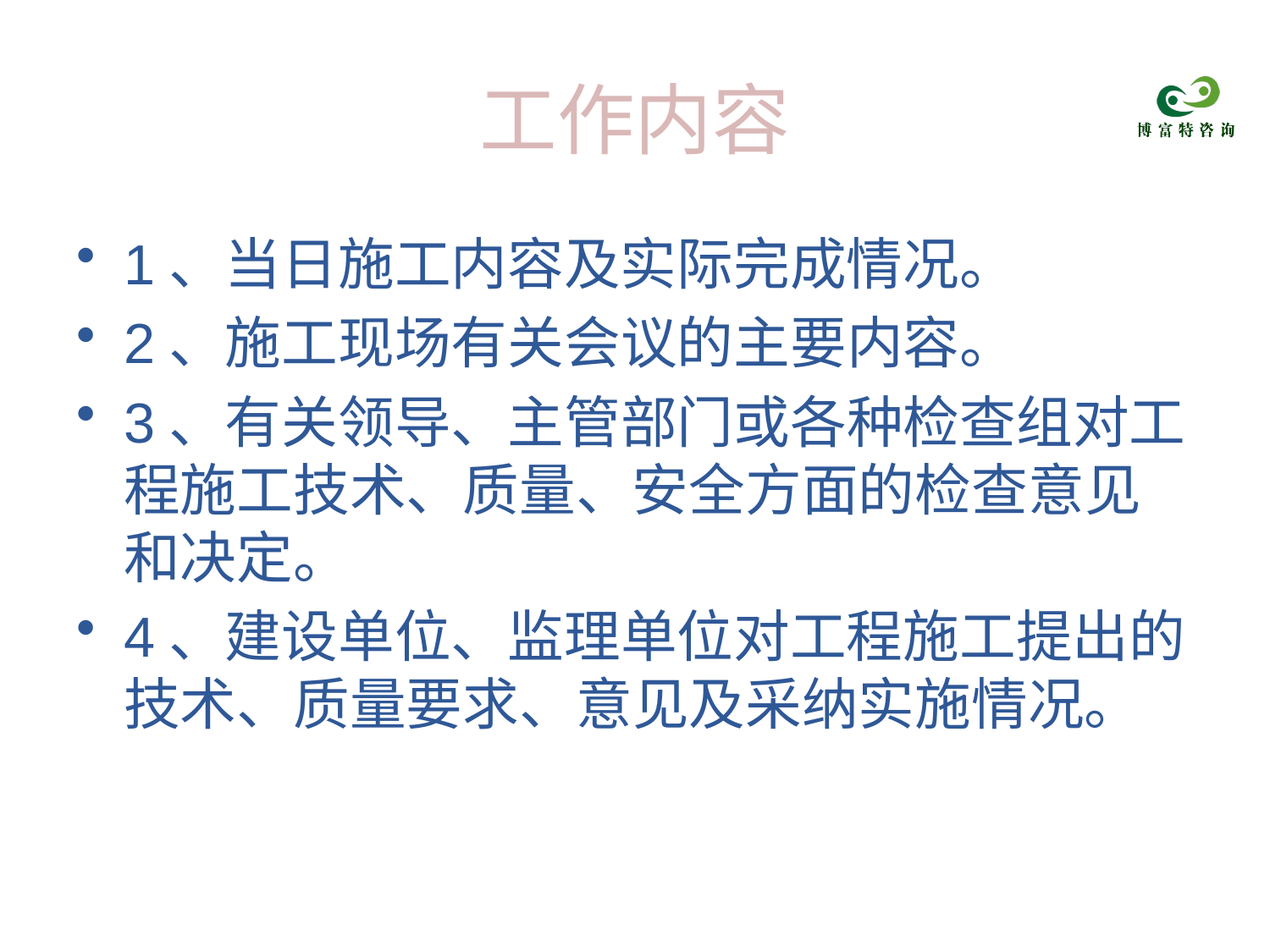

# 工作内容
1、当日施工内容及实际完成情况。
2、施工现场有关会议的主要内容。
3、有关领导、主管部门或各种检查组对工程施工技术、质量、安全方面的检查意见和决定。
4、建设单位、监理单位对工程施工提出的技术、质量要求、意见及采纳实施情况。